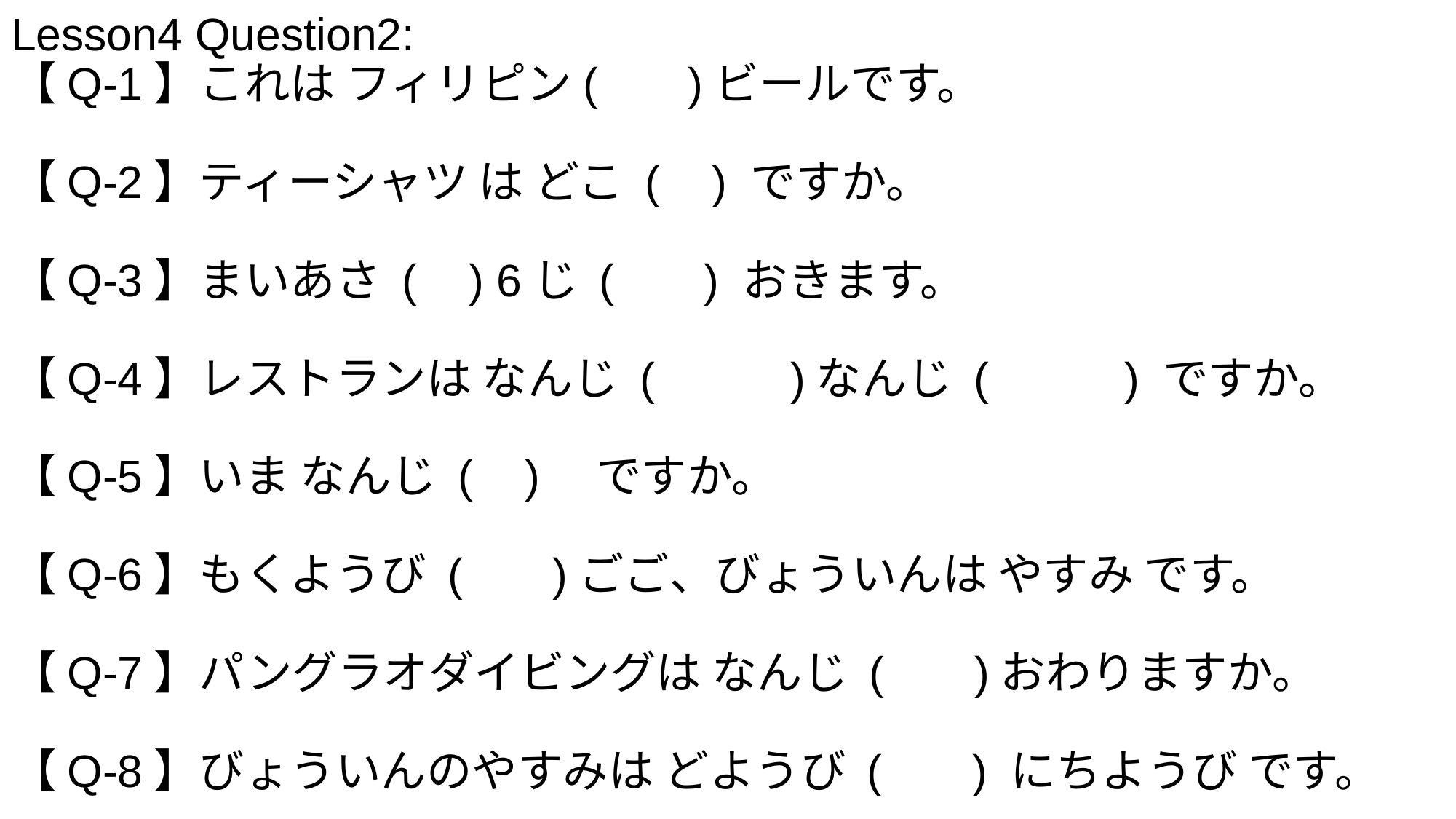

# Lesson4 Question2: 【Q-1】これは フィリピン( の )ビールです。 【Q-2】ティーシャツ は どこ ( × ) ですか。 【Q-3】まいあさ ( × ) 6じ ( に ) おきます。 【Q-4】レストランは なんじ ( から )なんじ ( まで ) ですか。 【Q-5】いま なんじ ( × )　ですか。 【Q-6】もくようび ( の )ごご、びょういんは やすみ です。 【Q-7】パングラオダイビングは なんじ ( に )おわりますか。 【Q-8】びょういんのやすみは どようび ( と ) にちようび です。